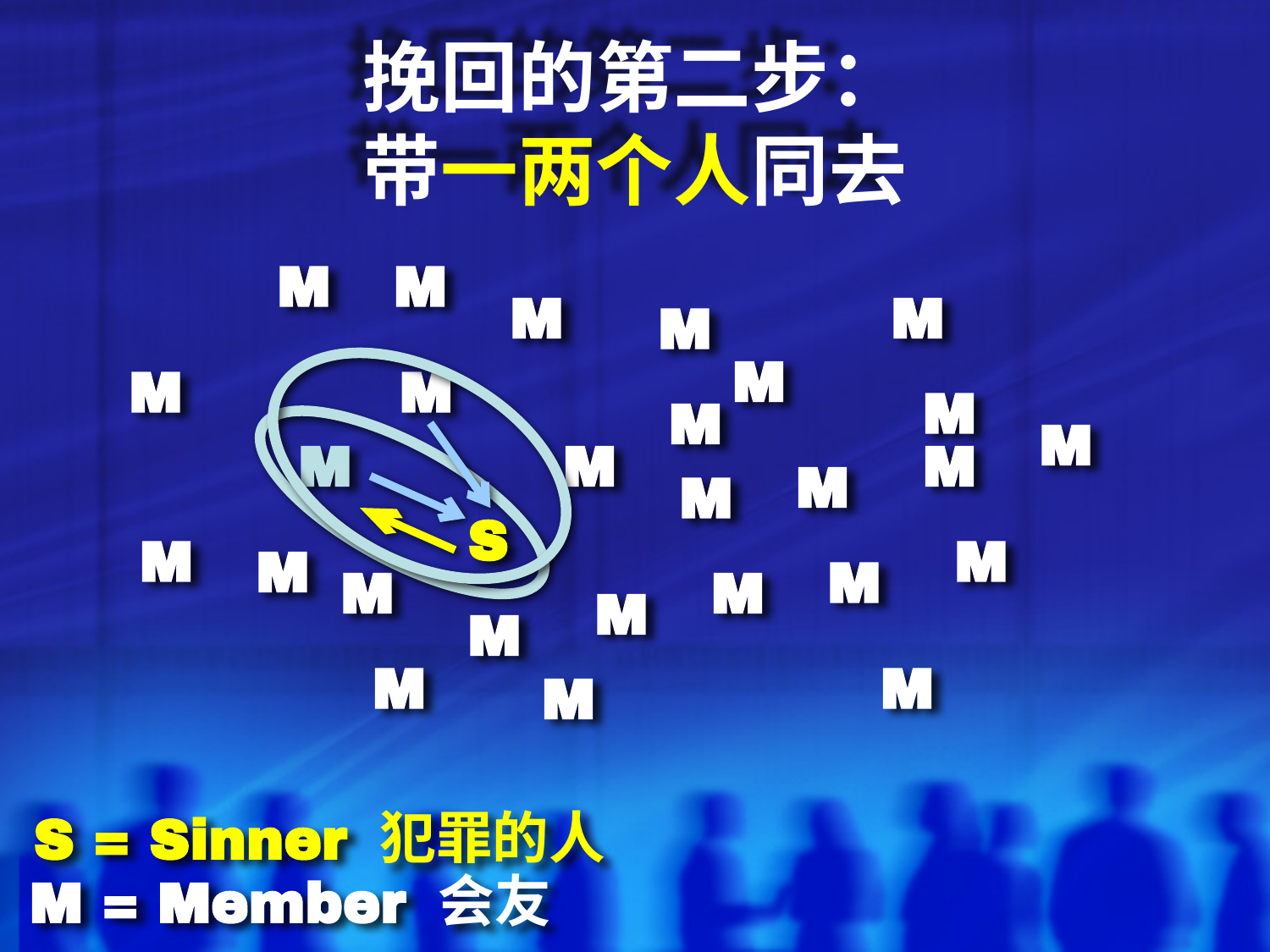

# 挽回的第二步： 带一两个人同去
M
M
M
M
M
M
M
M
M

M
M
M
M
M

M
M

S

M
M
M
M
M
M
M
M
M
M
M
S = Sinner 犯罪的人

M = Member 会友